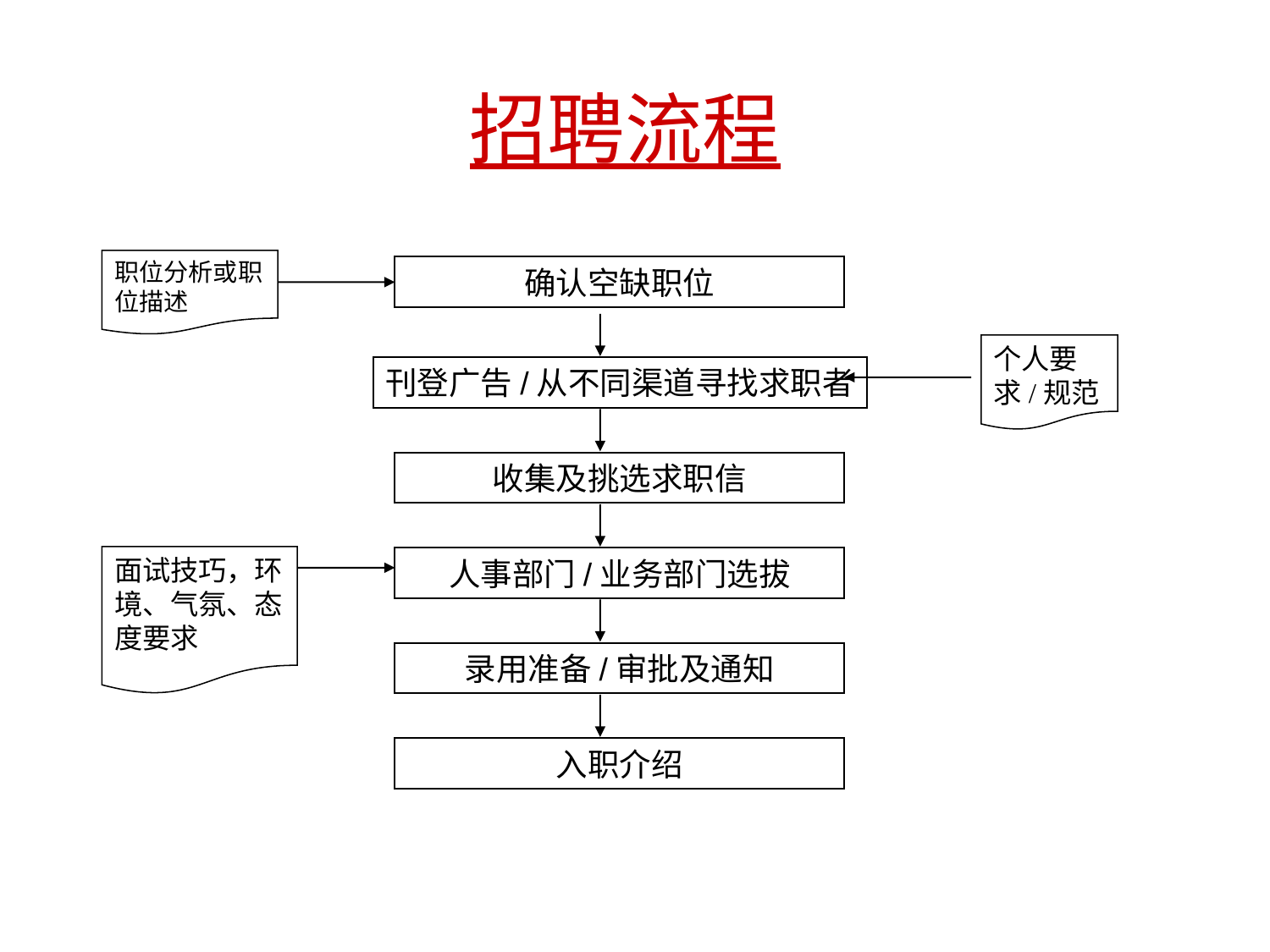

招聘流程
职位分析或职位描述
确认空缺职位

个人要求/规范
刊登广告/从不同渠道寻找求职者

收集及挑选求职信

面试技巧，环境、气氛、态度要求
人事部门/业务部门选拔

录用准备/审批及通知

入职介绍